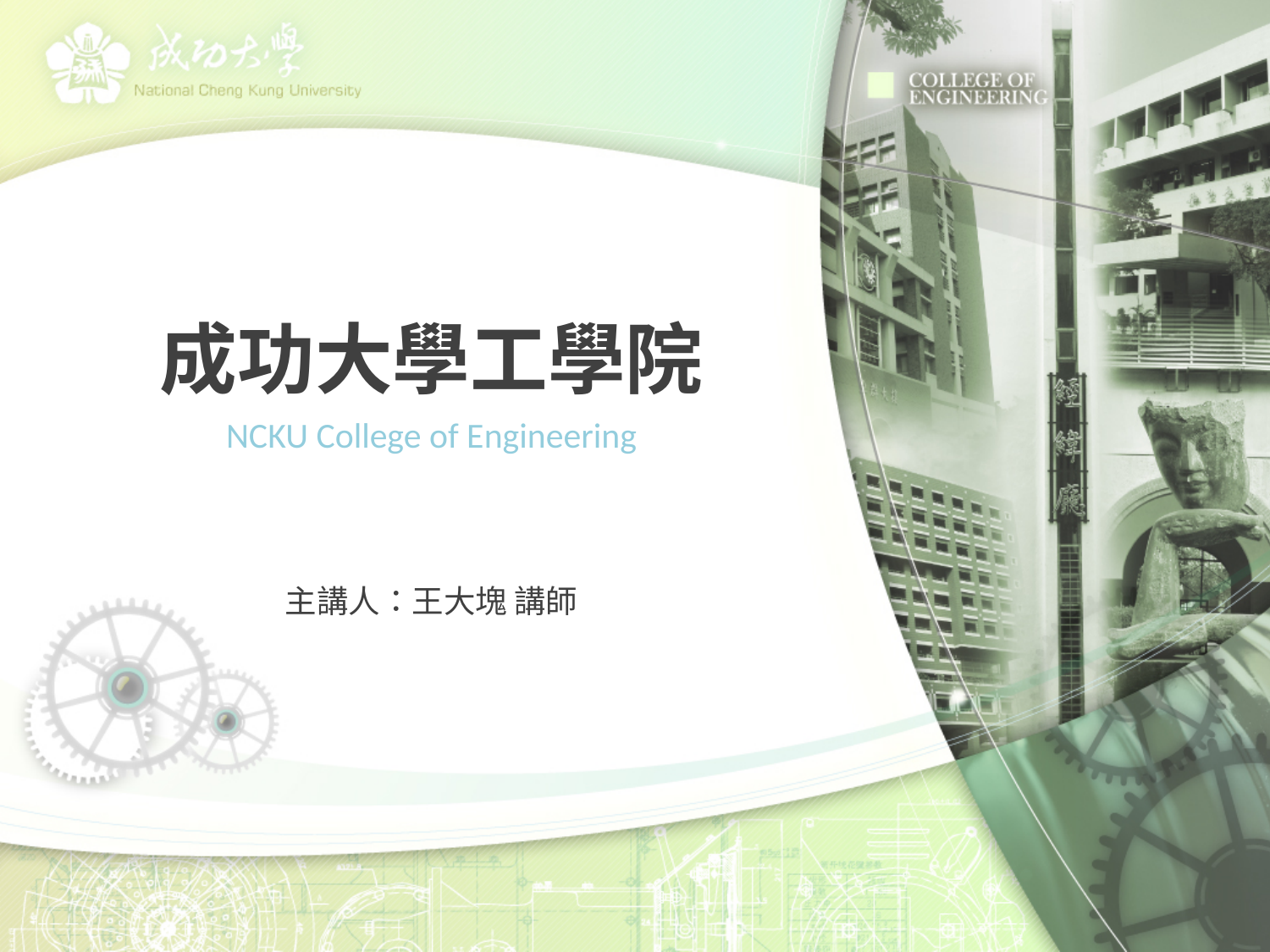

# 成功大學工學院
NCKU College of Engineering
主講人：王大塊 講師